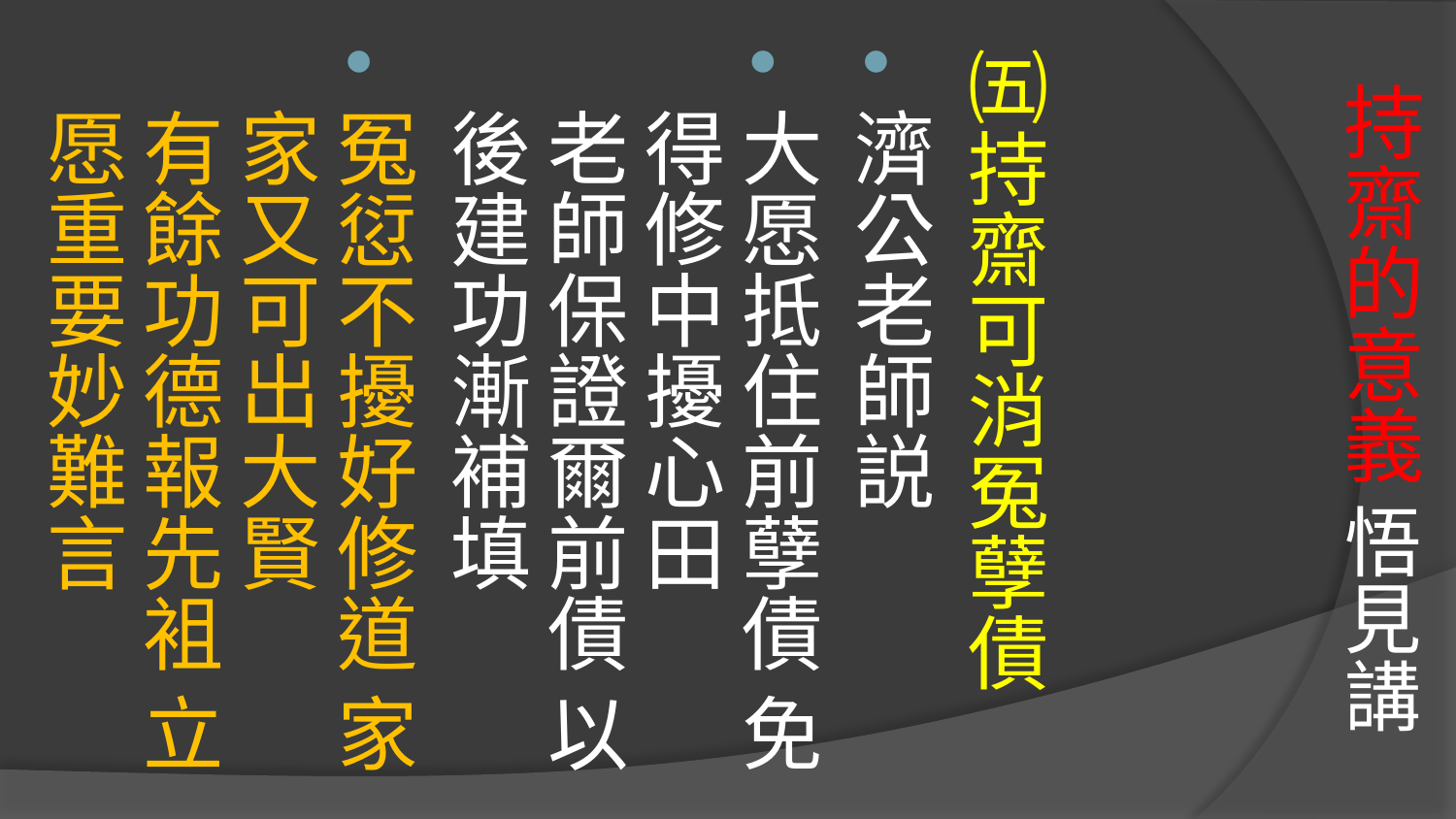

# 持齋的意義 悟見講
㈤持齋可消冤孽債
濟公老師説
大愿抵住前孽債 免得修中擾心田 
老師保證爾前債 以後建功漸補填
冤愆不擾好修道 家家又可出大賢 
有餘功德報先袓 立愿重要妙難言